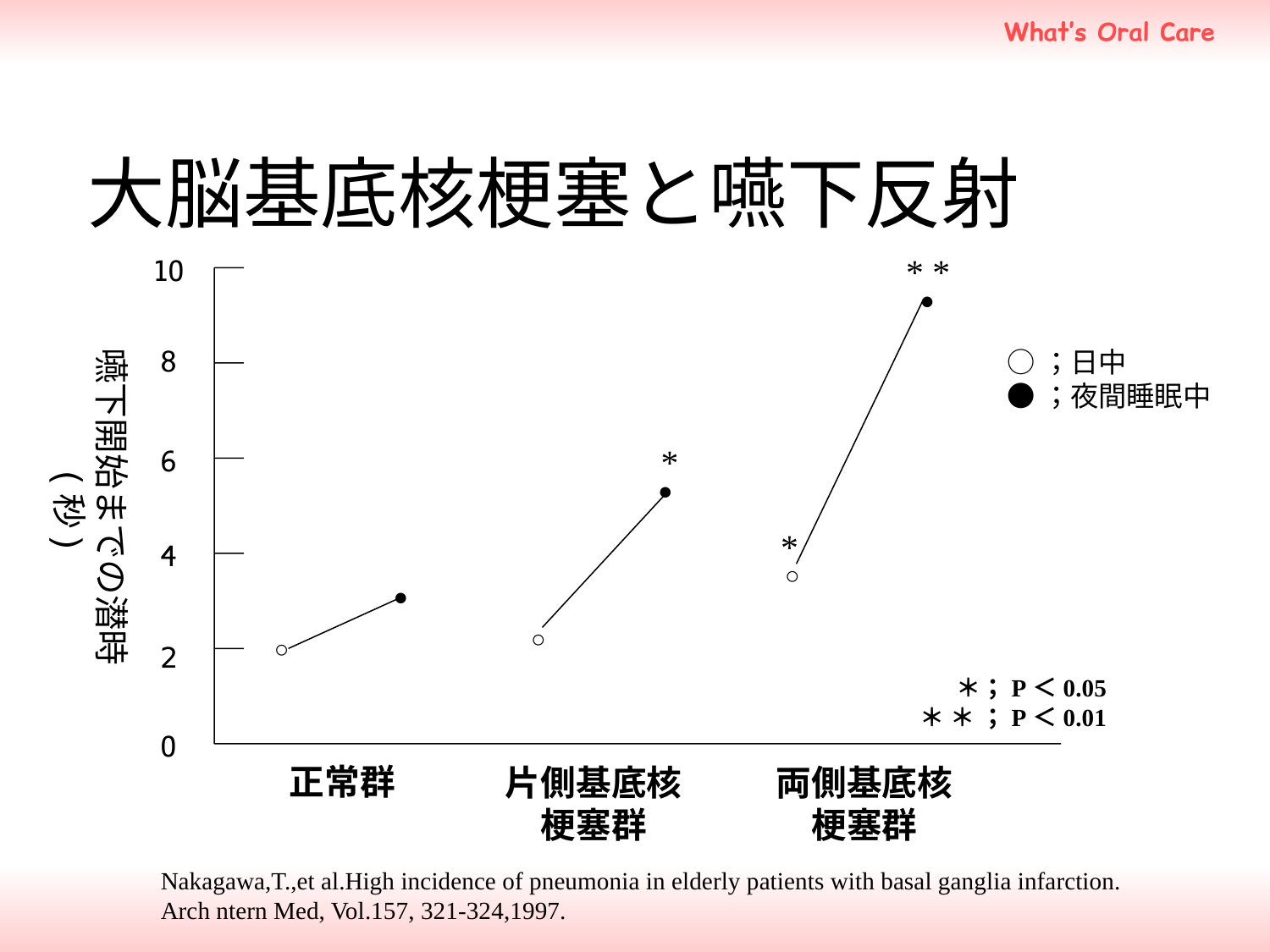

# 大脳基底核梗塞と嚥下反射
* *
10

●

嚥下開始までの潜時(秒)
8
○；日中
●；夜間睡眠中

*
6
●

*
4
○
●

○
○
2
＊；P＜0.05
＊ ＊ ；P＜0.01
0
正常群
片側基底核
梗塞群
両側基底核
梗塞群
Nakagawa,T.,et al.High incidence of pneumonia in elderly patients with basal ganglia infarction. Arch ntern Med, Vol.157, 321-324,1997.